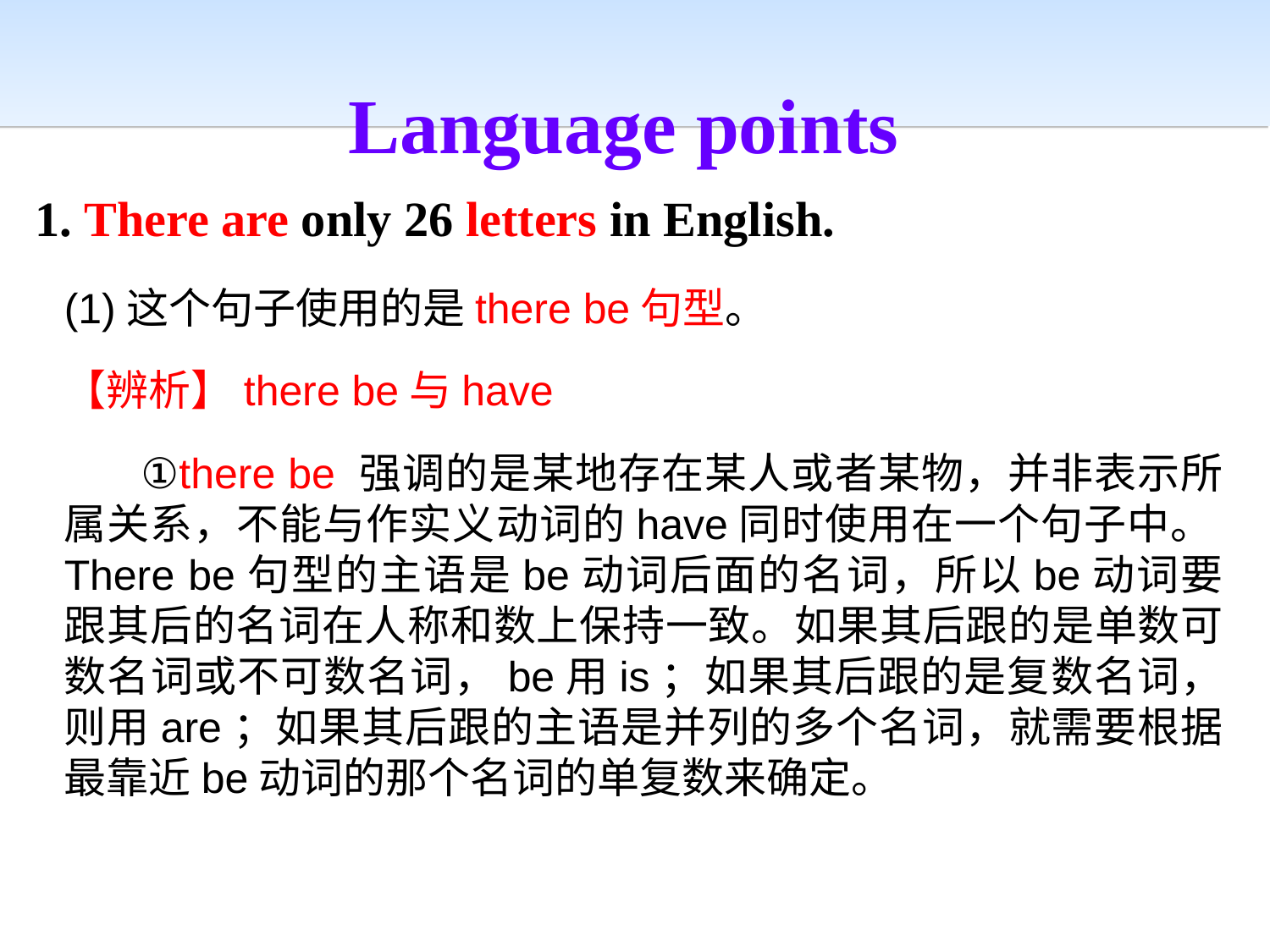

Language points
1. There are only 26 letters in English.
(1)这个句子使用的是there be句型。
【辨析】there be与have
      ①there be 强调的是某地存在某人或者某物，并非表示所属关系，不能与作实义动词的have同时使用在一个句子中。There be句型的主语是be动词后面的名词，所以be动词要跟其后的名词在人称和数上保持一致。如果其后跟的是单数可数名词或不可数名词，be用is；如果其后跟的是复数名词，则用are；如果其后跟的主语是并列的多个名词，就需要根据最靠近be动词的那个名词的单复数来确定。